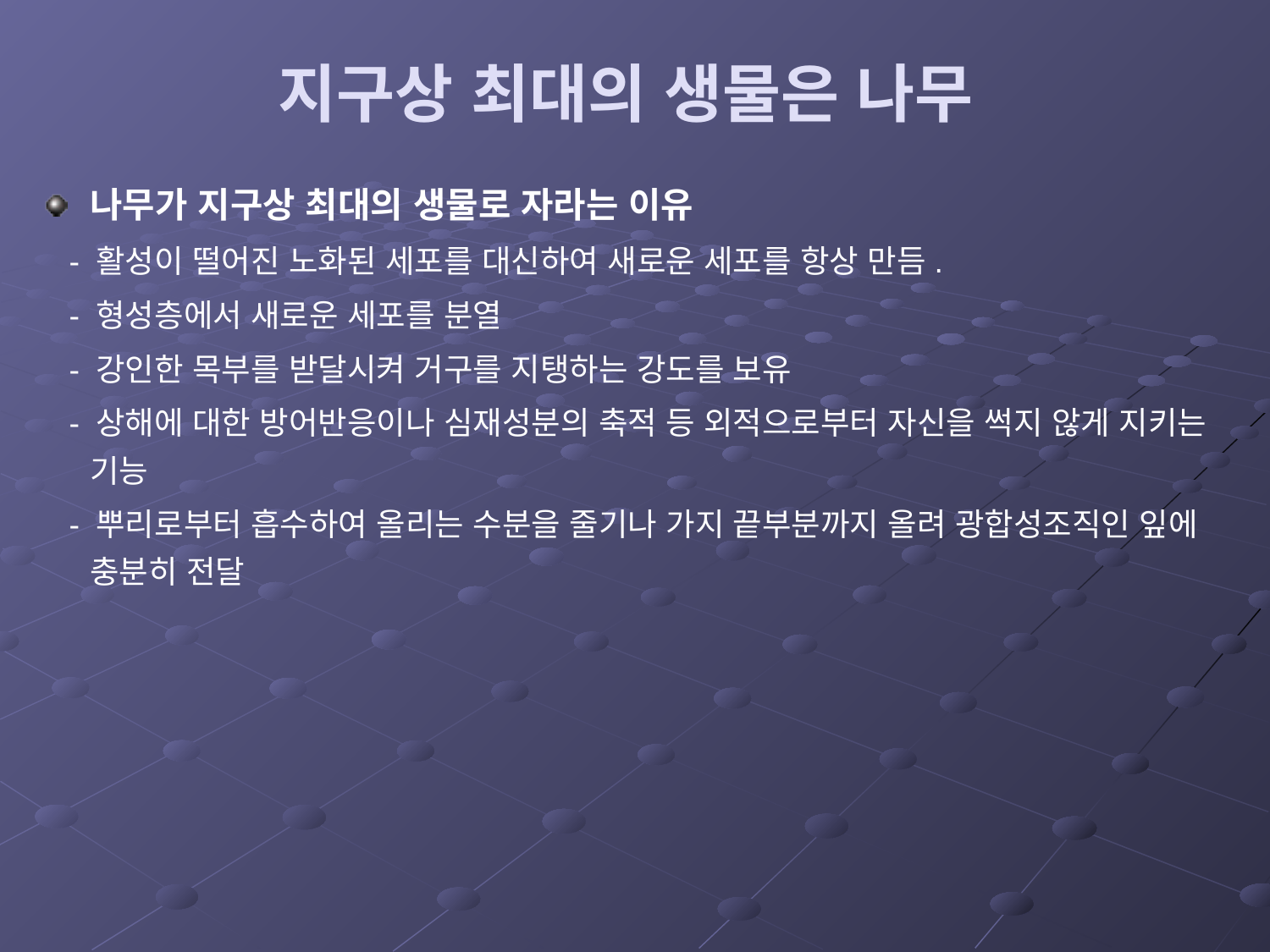

# 지구상 최대의 생물은 나무
나무가 지구상 최대의 생물로 자라는 이유
   - 활성이 떨어진 노화된 세포를 대신하여 새로운 세포를 항상 만듬.
   - 형성층에서 새로운 세포를 분열
   - 강인한 목부를 받달시켜 거구를 지탱하는 강도를 보유
   - 상해에 대한 방어반응이나 심재성분의 축적 등 외적으로부터 자신을 썩지 않게 지키는 기능
   - 뿌리로부터 흡수하여 올리는 수분을 줄기나 가지 끝부분까지 올려 광합성조직인 잎에 충분히 전달